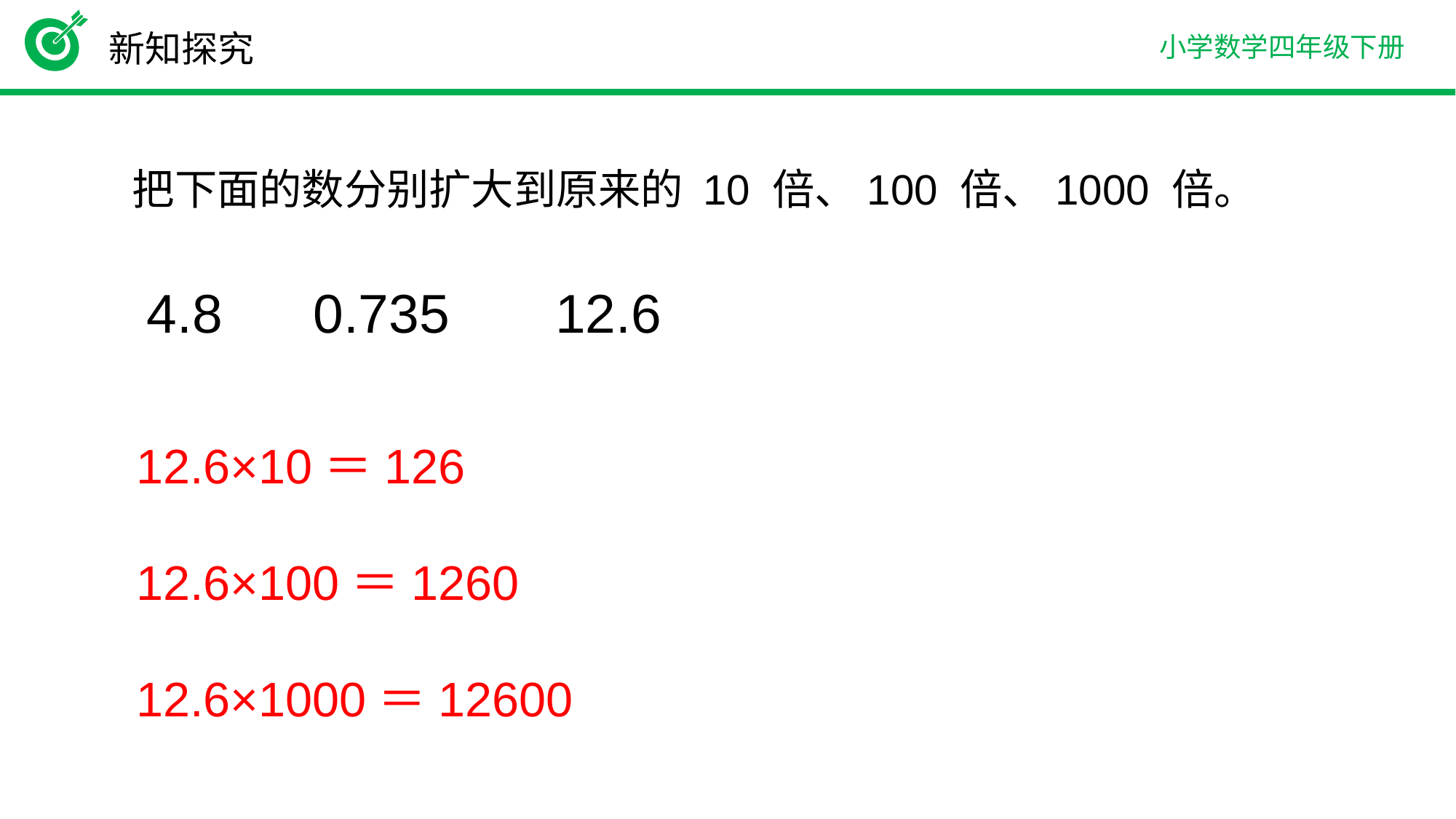

新知探究
把下面的数分别扩大到原来的 10 倍、100 倍、1000 倍。
4.8      0.735       12.6
12.6×10＝126
12.6×100＝1260
12.6×1000＝12600